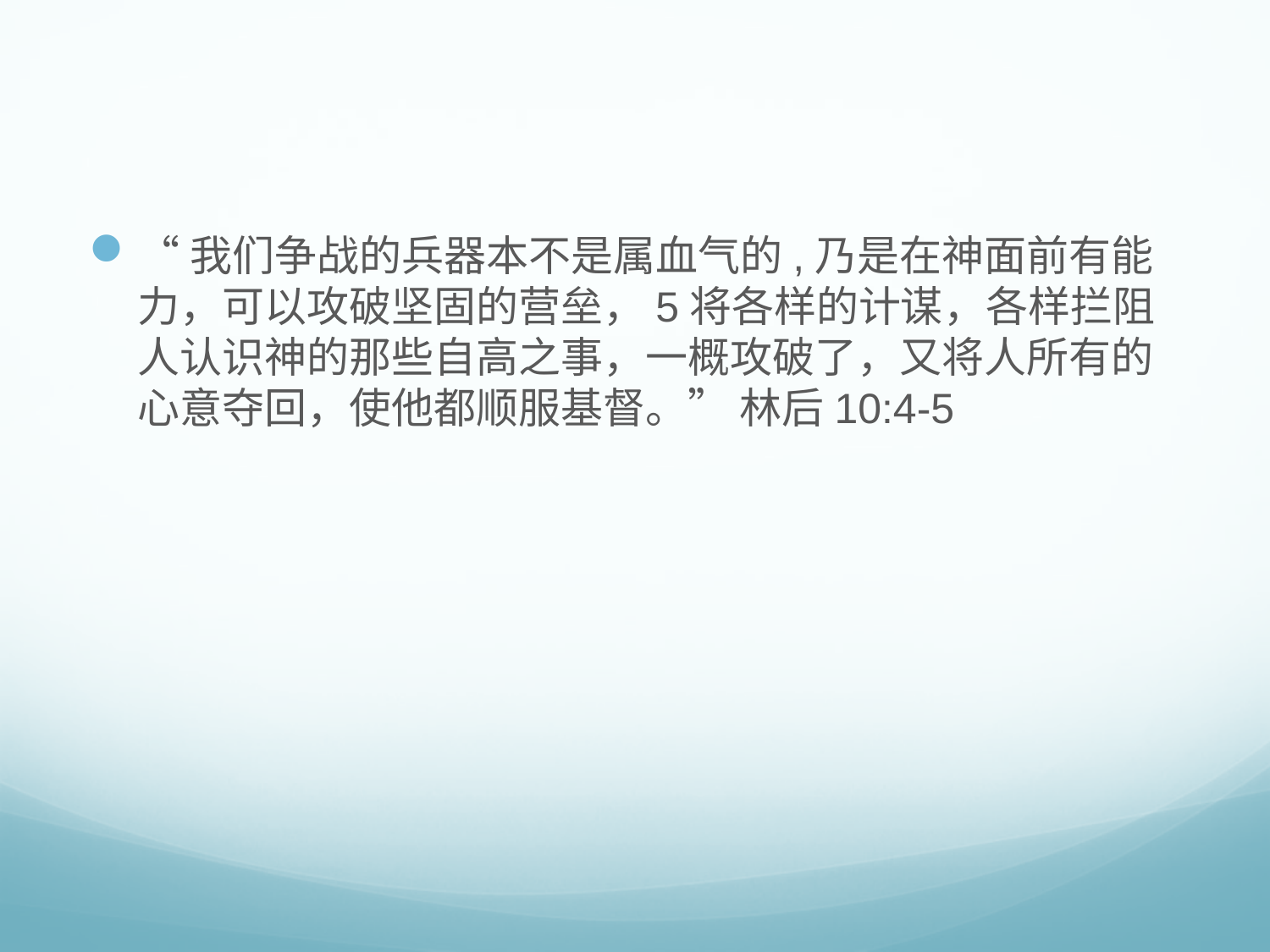

“我们争战的兵器本不是属血气的,乃是在神面前有能力，可以攻破坚固的营垒，5将各样的计谋，各样拦阻人认识神的那些自高之事，一概攻破了，又将人所有的心意夺回，使他都顺服基督。” 林后10:4-5